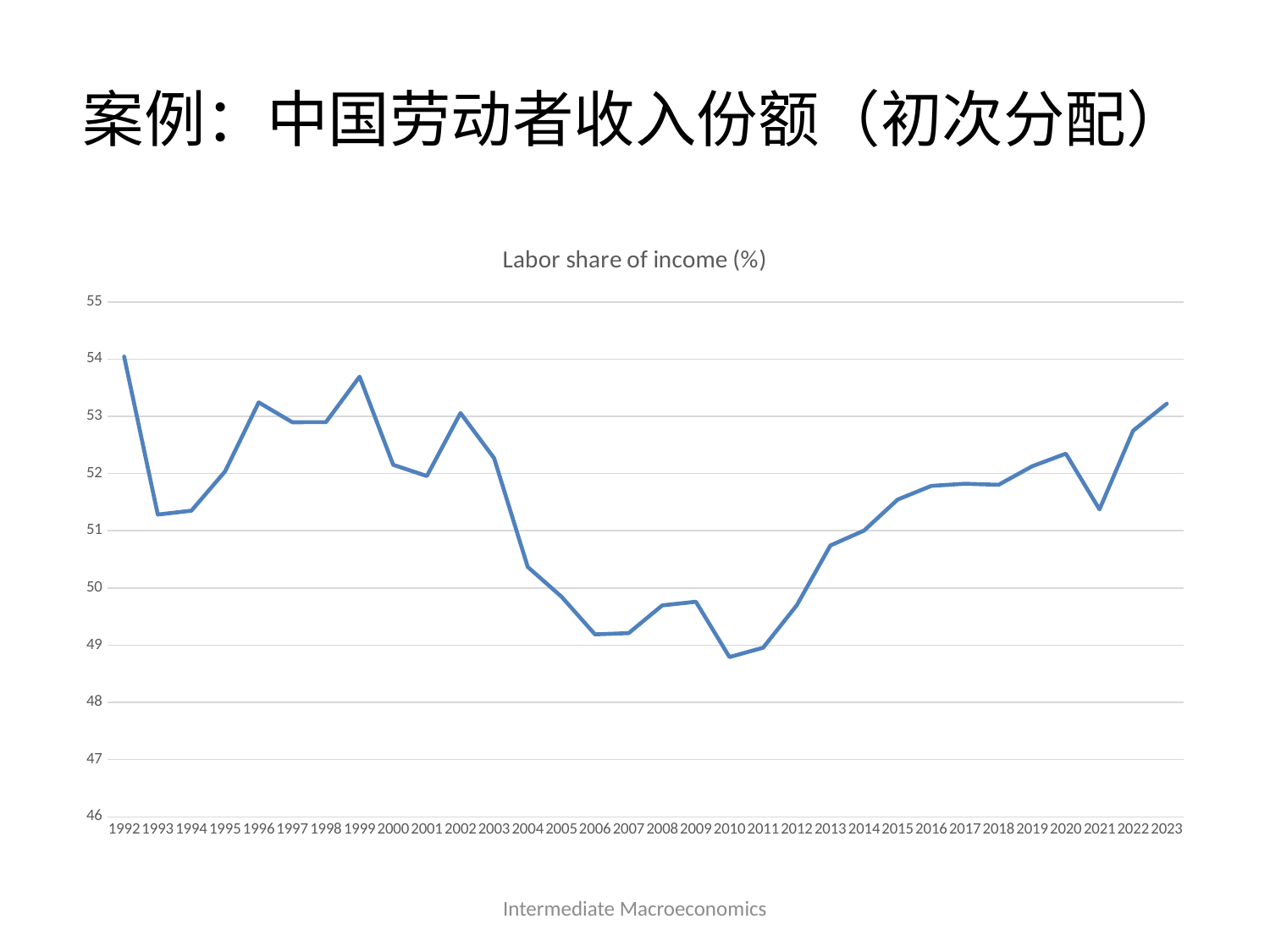

# 案例：中国劳动者收入份额（初次分配）

### Chart:

| Category | Labor share of income (%) |
|---|---|
| 33969 | 54.04291308904374 |
| 34334 | 51.28303600461972 |
| 34699 | 51.3509123618607 |
| 35064 | 52.03692865492119 |
| 35430 | 53.24325754453195 |
| 35795 | 52.89669447406386 |
| 36160 | 52.898685963460515 |
| 36525 | 53.69317303487905 |
| 36891 | 52.1530193926811 |
| 37256 | 51.95624152671178 |
| 37621 | 53.05749219092751 |
| 37986 | 52.26855961927493 |
| 38352 | 50.366657974965435 |
| 38717 | 49.848840666905474 |
| 39082 | 49.18890714254791 |
| 39447 | 49.21051062914418 |
| 39813 | 49.695155376159846 |
| 40178 | 49.75928051860781 |
| 40543 | 48.79242491191264 |
| 40908 | 48.95577367882375 |
| 41274 | 49.697649374280516 |
| 41639 | 50.74195160846406 |
| 42004 | 51.0033126510827 |
| 42369 | 51.54609468247602 |
| 42735 | 51.783927841970026 |
| 43100 | 51.8220908496857 |
| 43465 | 51.80354518329595 |
| 43830 | 52.12704274602156 |
| 44196 | 52.34775796765285 |
| 44561 | 51.37351129488521 |
| 44926 | 52.74857145703082 |
| 45291 | 53.22071092182576 |
Intermediate Macroeconomics